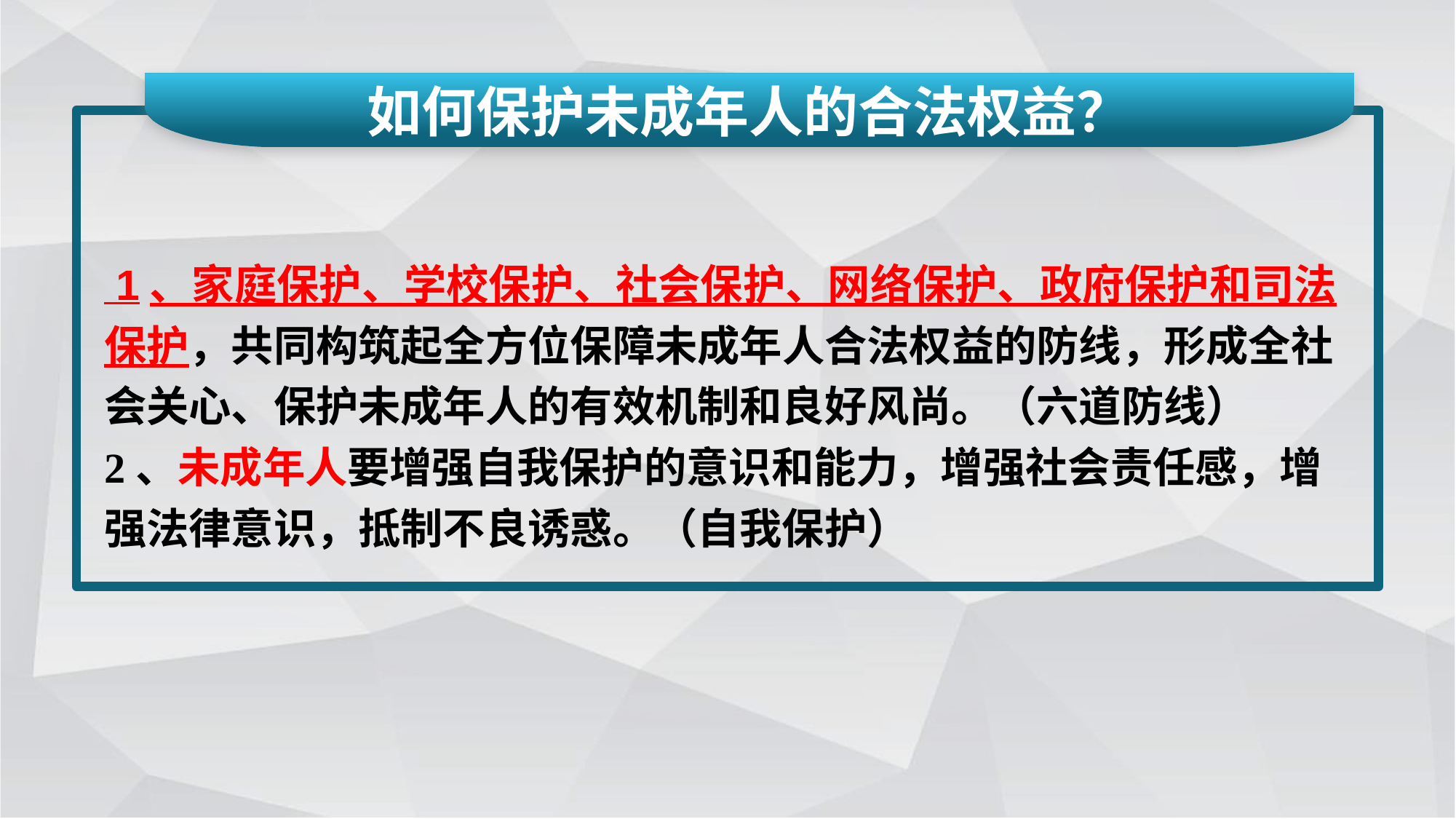

如何保护未成年人的合法权益？

 1、家庭保护、学校保护、社会保护、网络保护、政府保护和司法保护，共同构筑起全方位保障未成年人合法权益的防线，形成全社会关心、保护未成年人的有效机制和良好风尚。（六道防线）
2、未成年人要增强自我保护的意识和能力，增强社会责任感，增强法律意识，抵制不良诱惑。（自我保护）